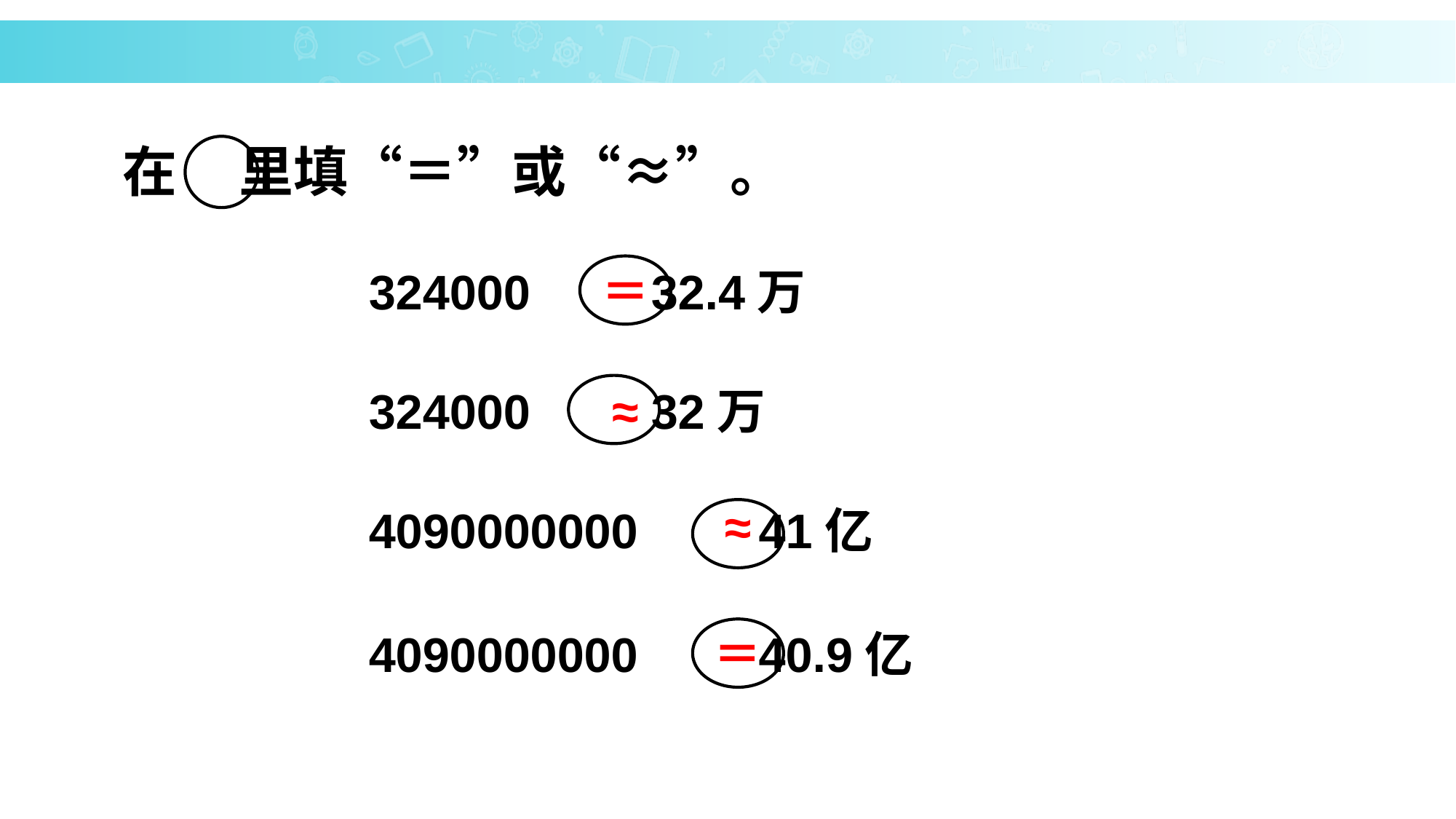

在     里填“＝”或“≈”。

324000         32.4万

＝
324000         32万

≈
≈
4090000000         41亿

4090000000         40.9亿

＝